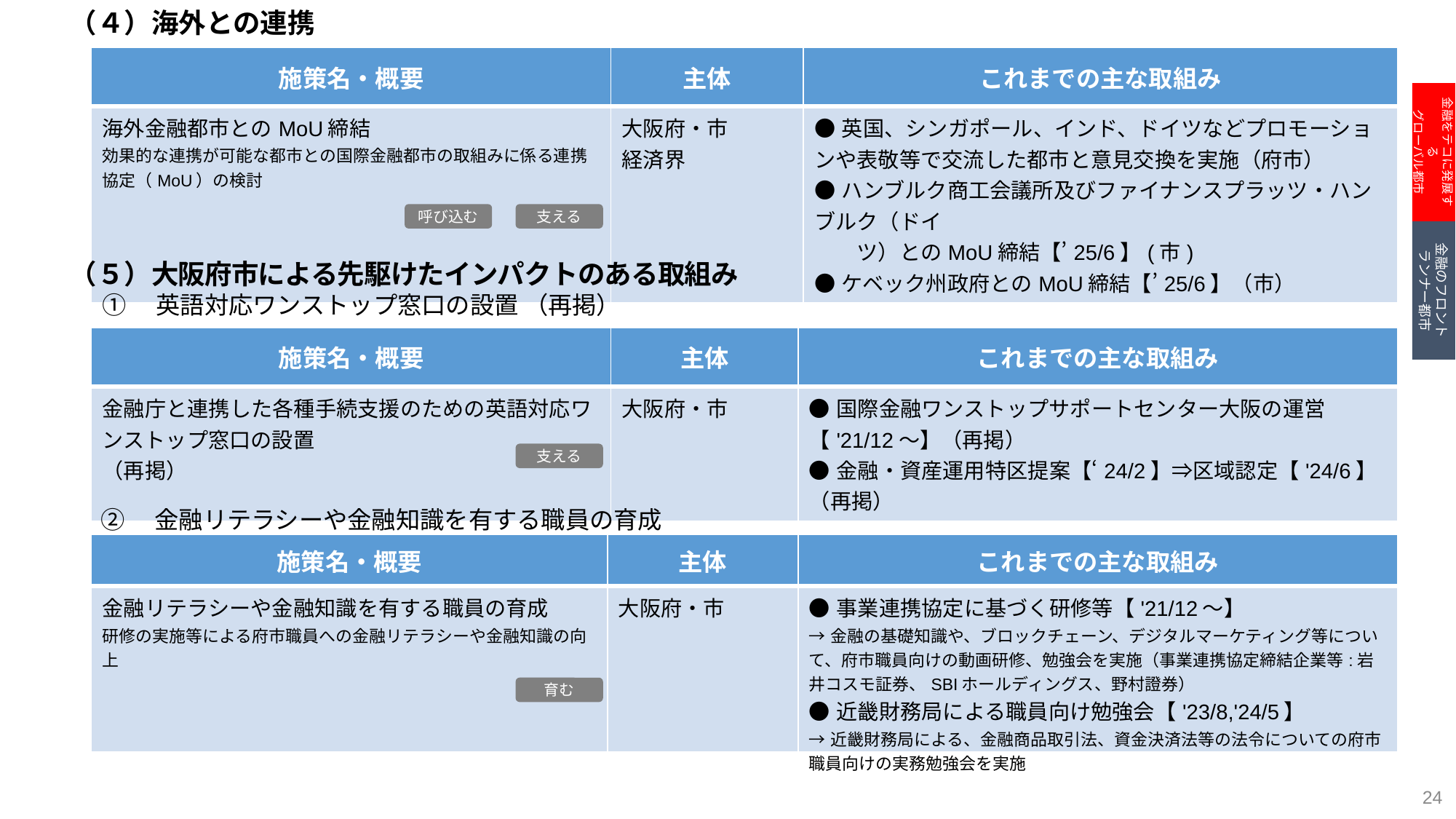

（４）海外との連携
| 施策名・概要 | 主体 | これまでの主な取組み |
| --- | --- | --- |
| 海外金融都市とのMoU締結 効果的な連携が可能な都市との国際金融都市の取組みに係る連携協定（MoU）の検討 | 大阪府・市 経済界 | ●英国、シンガポール、インド、ドイツなどプロモーションや表敬等で交流した都市と意見交換を実施（府市） ●ハンブルク商工会議所及びファイナンスプラッツ・ハンブルク（ドイ 　　ツ）とのMoU締結【’25/6】(市) ●ケベック州政府とのMoU締結【’25/6】（市） |
金融をテコに発展する
グローバル都市
支える
呼び込む
金融のフロント
ランナー都市
（５）大阪府市による先駆けたインパクトのある取組み
①　英語対応ワンストップ窓口の設置 （再掲）
| 施策名・概要 | 主体 | これまでの主な取組み |
| --- | --- | --- |
| 金融庁と連携した各種手続支援のための英語対応ワンストップ窓口の設置 （再掲） | 大阪府・市 | ●国際金融ワンストップサポートセンター大阪の運営【'21/12～】（再掲） ●金融・資産運用特区提案【‘24/2】⇒区域認定【'24/6】（再掲） |
支える
②　金融リテラシーや金融知識を有する職員の育成
| 施策名・概要 | 主体 | これまでの主な取組み |
| --- | --- | --- |
| 金融リテラシーや金融知識を有する職員の育成 研修の実施等による府市職員への金融リテラシーや金融知識の向上 | 大阪府・市 | ●事業連携協定に基づく研修等【'21/12～】 →金融の基礎知識や、ブロックチェーン、デジタルマーケティング等について、府市職員向けの動画研修、勉強会を実施（事業連携協定締結企業等:岩井コスモ証券、SBIホールディングス、野村證券） ●近畿財務局による職員向け勉強会【'23/8,'24/5】 →近畿財務局による、金融商品取引法、資金決済法等の法令についての府市職員向けの実務勉強会を実施 |
育む
24